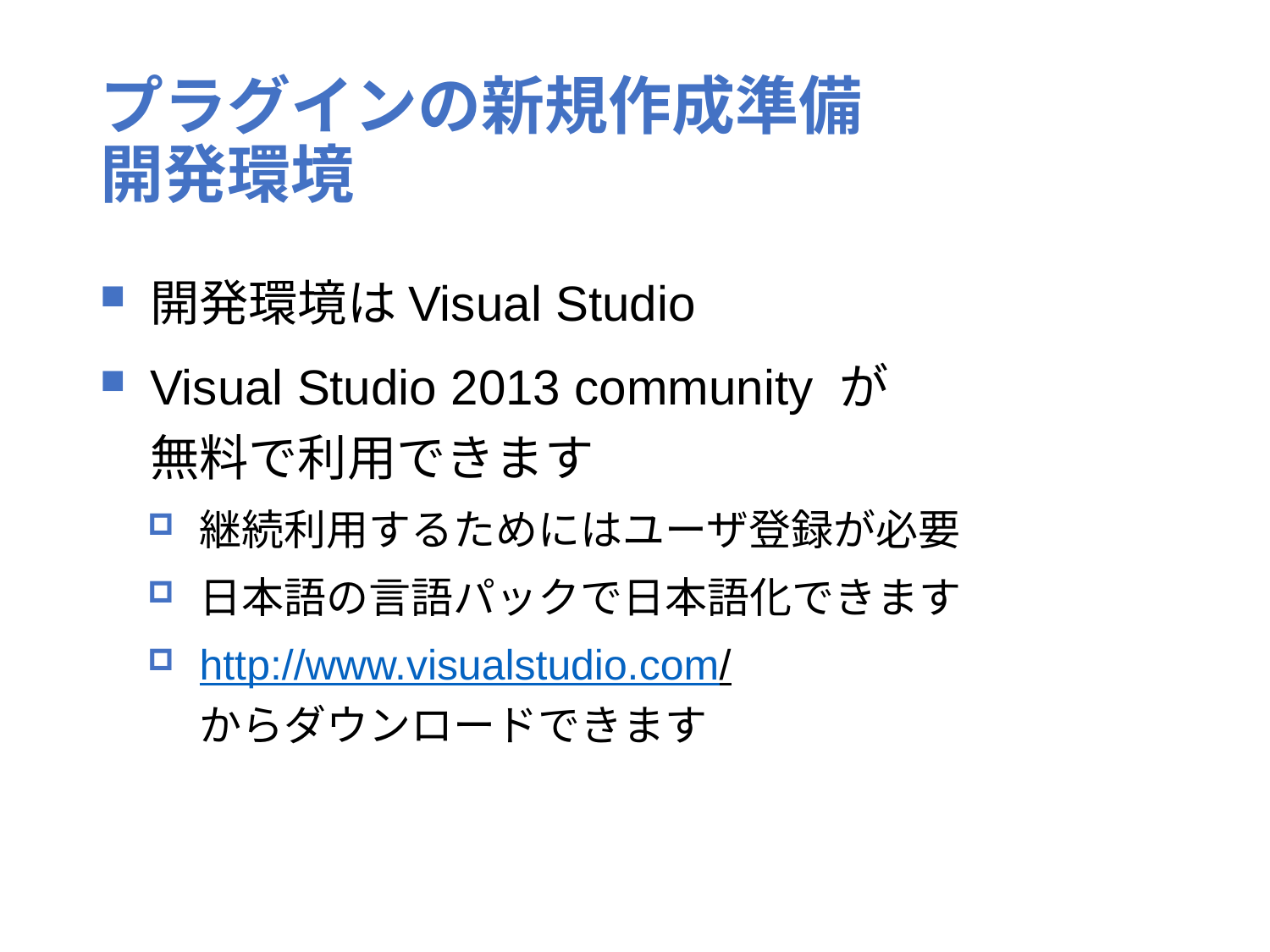

# プラグインの新規作成準備 開発環境
開発環境はVisual Studio
Visual Studio 2013 community が
無料で利用できます
継続利用するためにはユーザ登録が必要
日本語の言語パックで日本語化できます
http://www.visualstudio.com/
からダウンロードできます